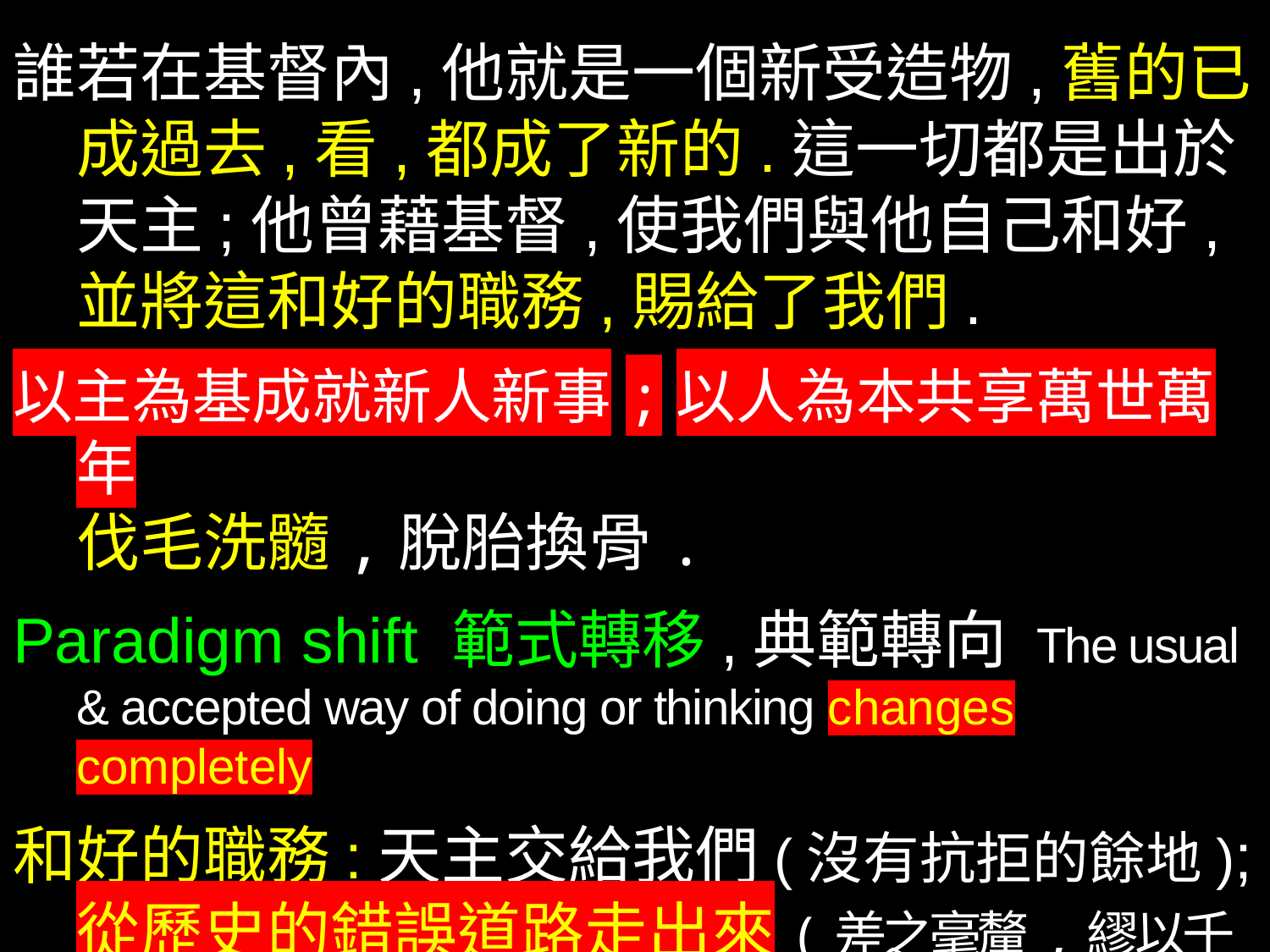

誰若在基督內,他就是一個新受造物,舊的已成過去,看,都成了新的.這一切都是出於天主;他曾藉基督,使我們與他自己和好,並將這和好的職務,賜給了我們.
以主為基成就新人新事;以人為本共享萬世萬年
伐毛洗髓,脫胎換骨.
Paradigm shift 範式轉移,典範轉向 The usual & accepted way of doing or thinking changes completely
和好的職務:天主交給我們(沒有抗拒的餘地);
從歷史的錯誤道路走出來(差之毫釐,繆以千里)